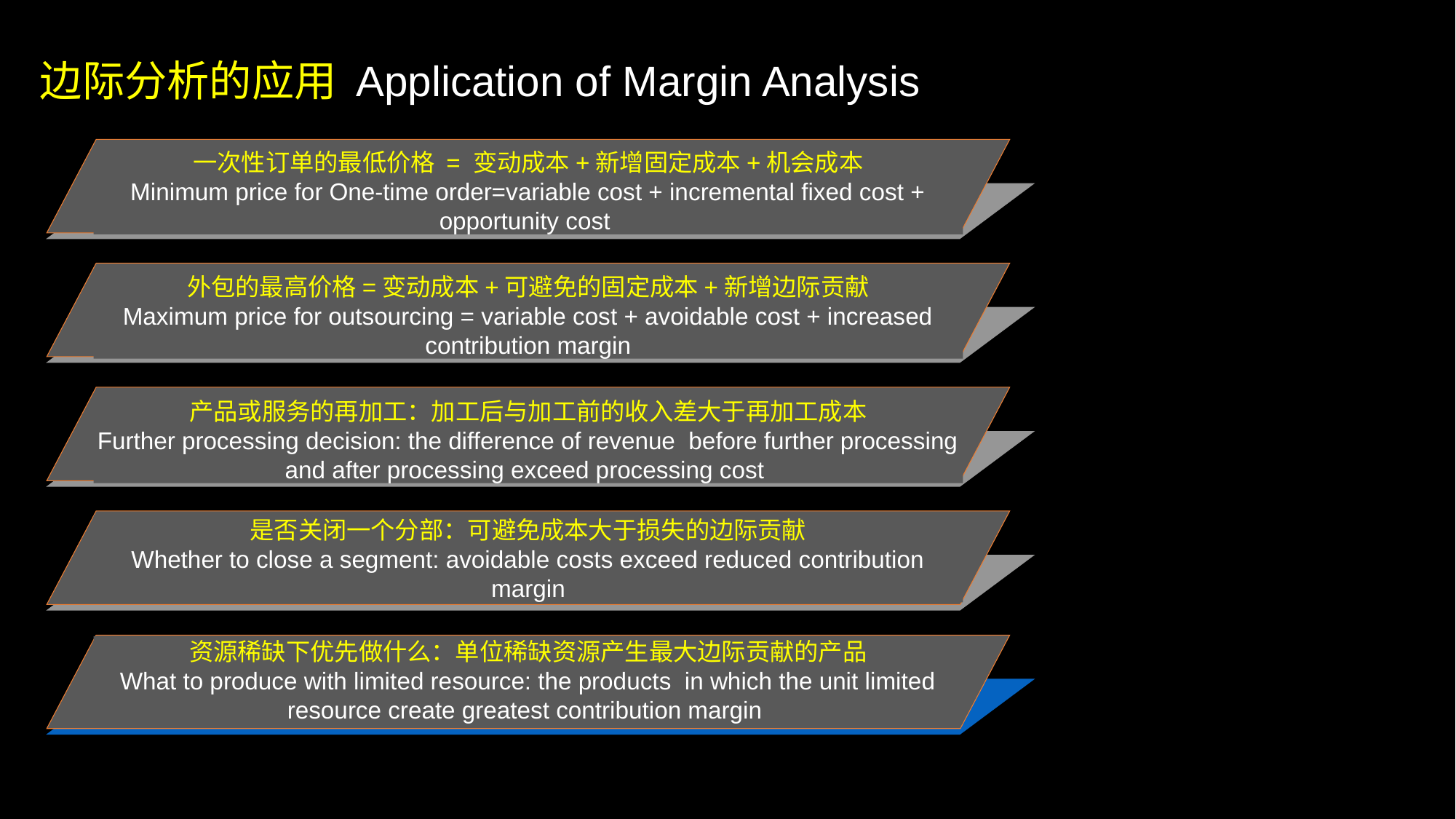

边际分析的应用 Application of Margin Analysis

一次性订单的最低价格 = 变动成本+新增固定成本+机会成本
Minimum price for One-time order=variable cost + incremental fixed cost + opportunity cost

外包的最高价格=变动成本+可避免的固定成本+新增边际贡献
Maximum price for outsourcing = variable cost + avoidable cost + increased contribution margin

产品或服务的再加工：加工后与加工前的收入差大于再加工成本
Further processing decision: the difference of revenue  before further processing and after processing exceed processing cost

是否关闭一个分部：可避免成本大于损失的边际贡献
Whether to close a segment: avoidable costs exceed reduced contribution margin

资源稀缺下优先做什么：单位稀缺资源产生最大边际贡献的产品
What to produce with limited resource: the products  in which the unit limited resource create greatest contribution margin